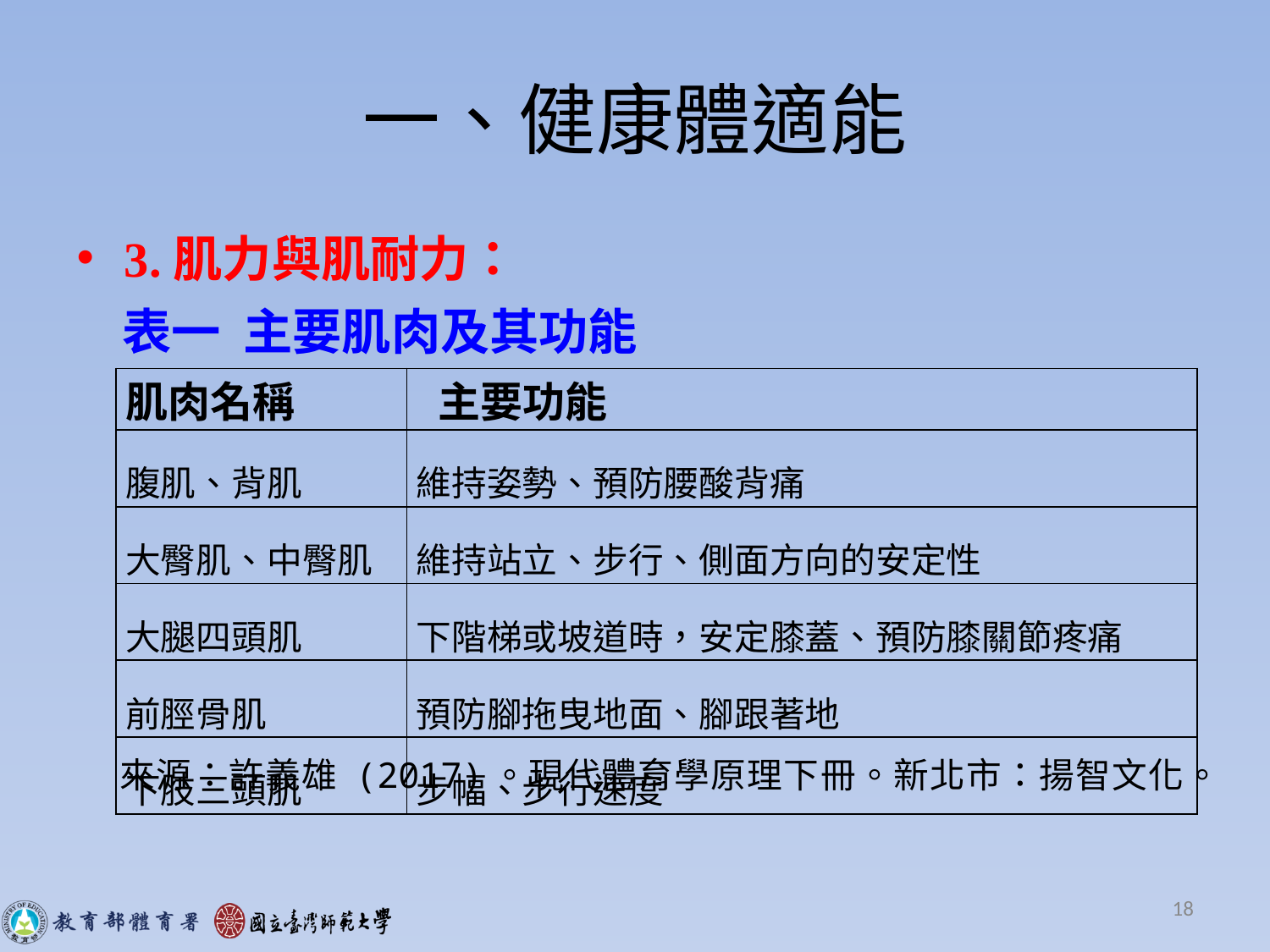

# 一、健康體適能
3.肌力與肌耐力：
   表一  主要肌肉及其功能
| 肌肉名稱 | 主要功能 |
| --- | --- |
| 腹肌、背肌 | 維持姿勢、預防腰酸背痛 |
| 大臀肌、中臀肌 | 維持站立、步行、側面方向的安定性 |
| 大腿四頭肌 | 下階梯或坡道時，安定膝蓋、預防膝關節疼痛 |
| 前脛骨肌 | 預防腳拖曳地面、腳跟著地 |
| 下肢三頭肌 | 步幅、步行速度 |
來源：許義雄 (2017)。現代體育學原理下冊。新北市：揚智文化。
18